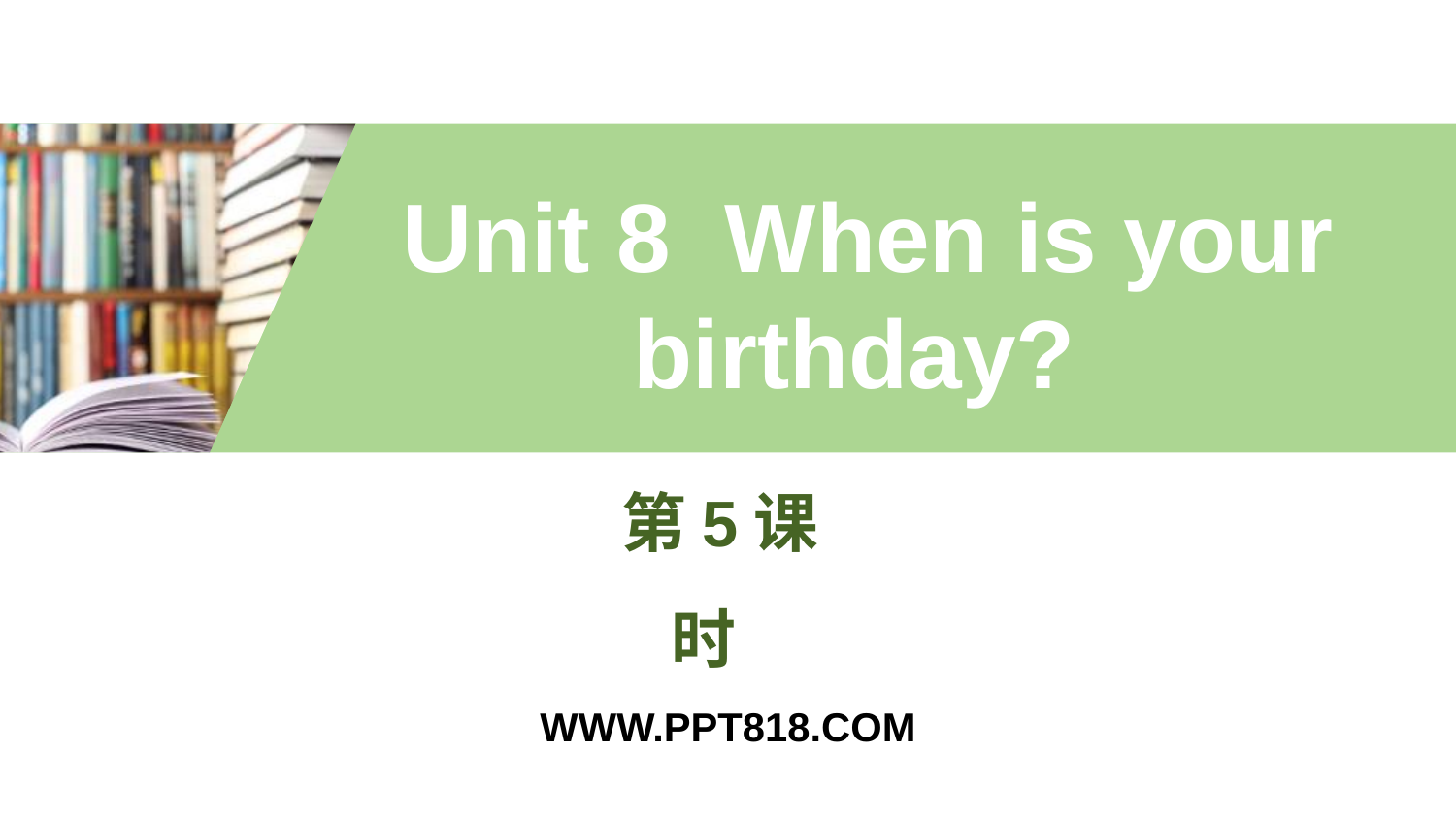

Unit 8  When is your birthday?
第5课时
WWW.PPT818.COM